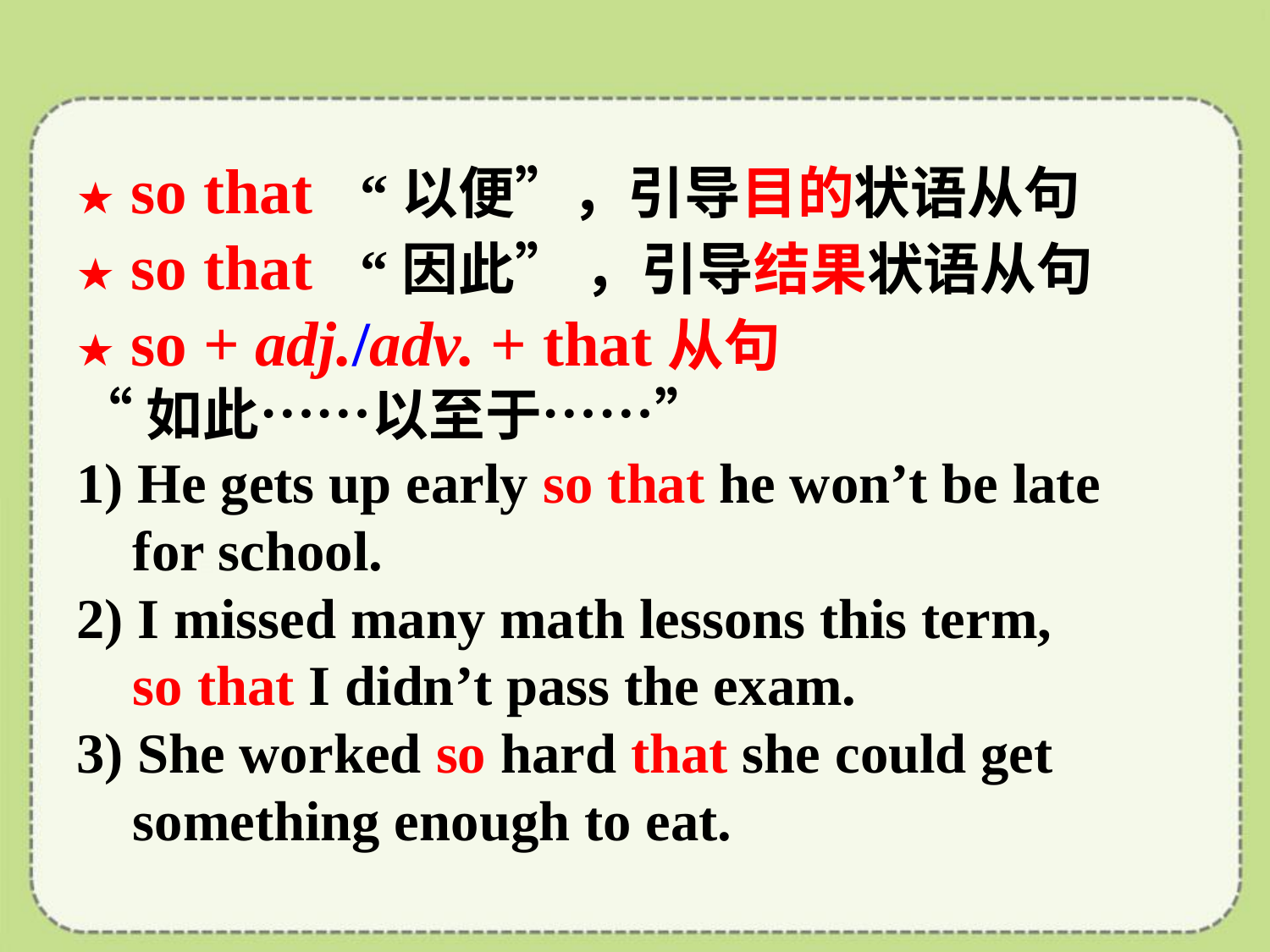

★ so that   “以便”，引导目的状语从句
★ so that   “因此” ，引导结果状语从句
★ so + adj./adv. + that从句
“如此……以至于……”
1) He gets up early so that he won’t be late
    for school.
2) I missed many math lessons this term,
    so that I didn’t pass the exam.
3) She worked so hard that she could get
    something enough to eat.